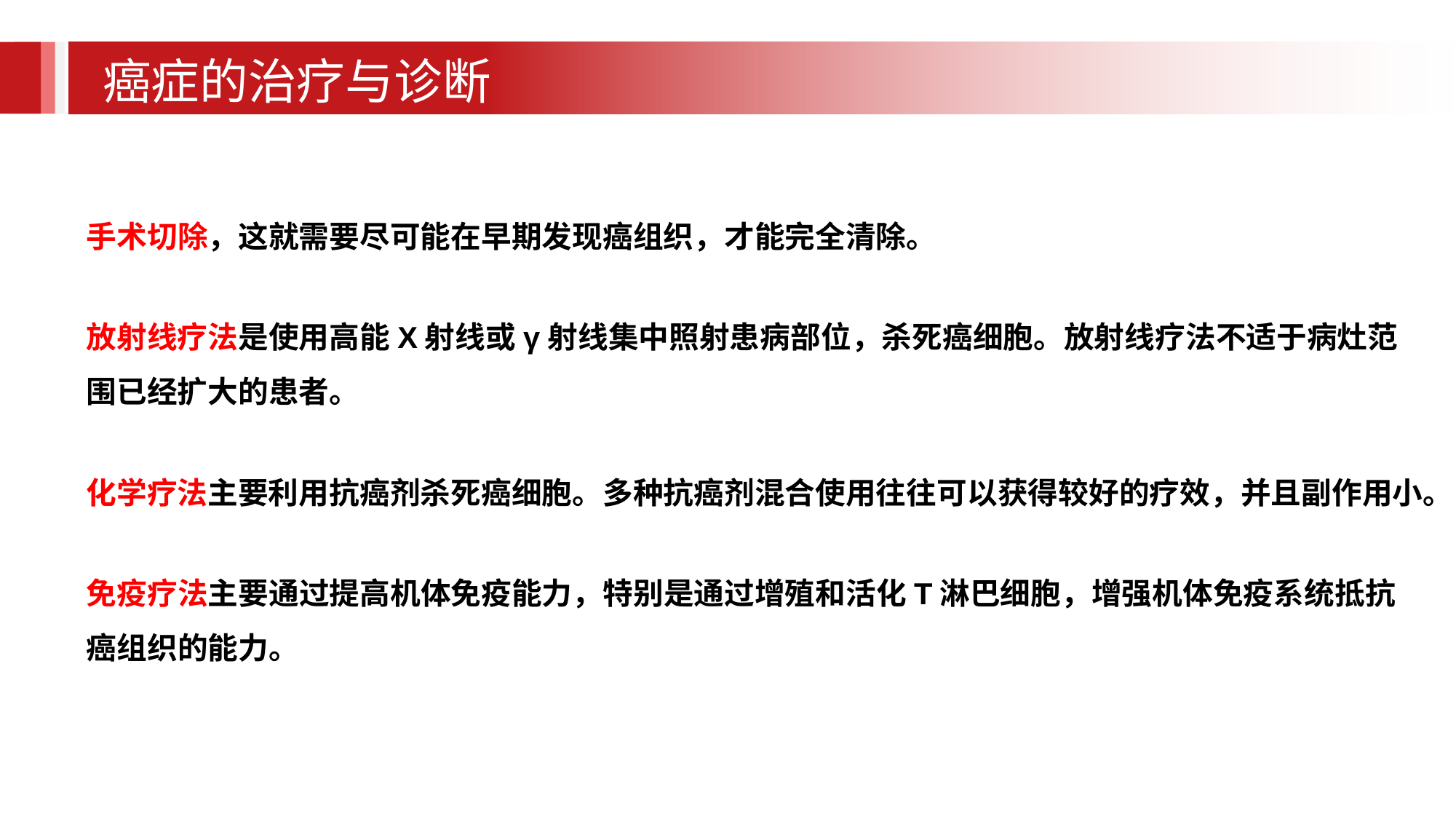

癌症的治疗与诊断
手术切除，这就需要尽可能在早期发现癌组织，才能完全清除。
放射线疗法是使用高能X射线或γ射线集中照射患病部位，杀死癌细胞。放射线疗法不适于病灶范围已经扩大的患者。
化学疗法主要利用抗癌剂杀死癌细胞。多种抗癌剂混合使用往往可以获得较好的疗效，并且副作用小。
免疫疗法主要通过提高机体免疫能力，特别是通过增殖和活化T淋巴细胞，增强机体免疫系统抵抗癌组织的能力。